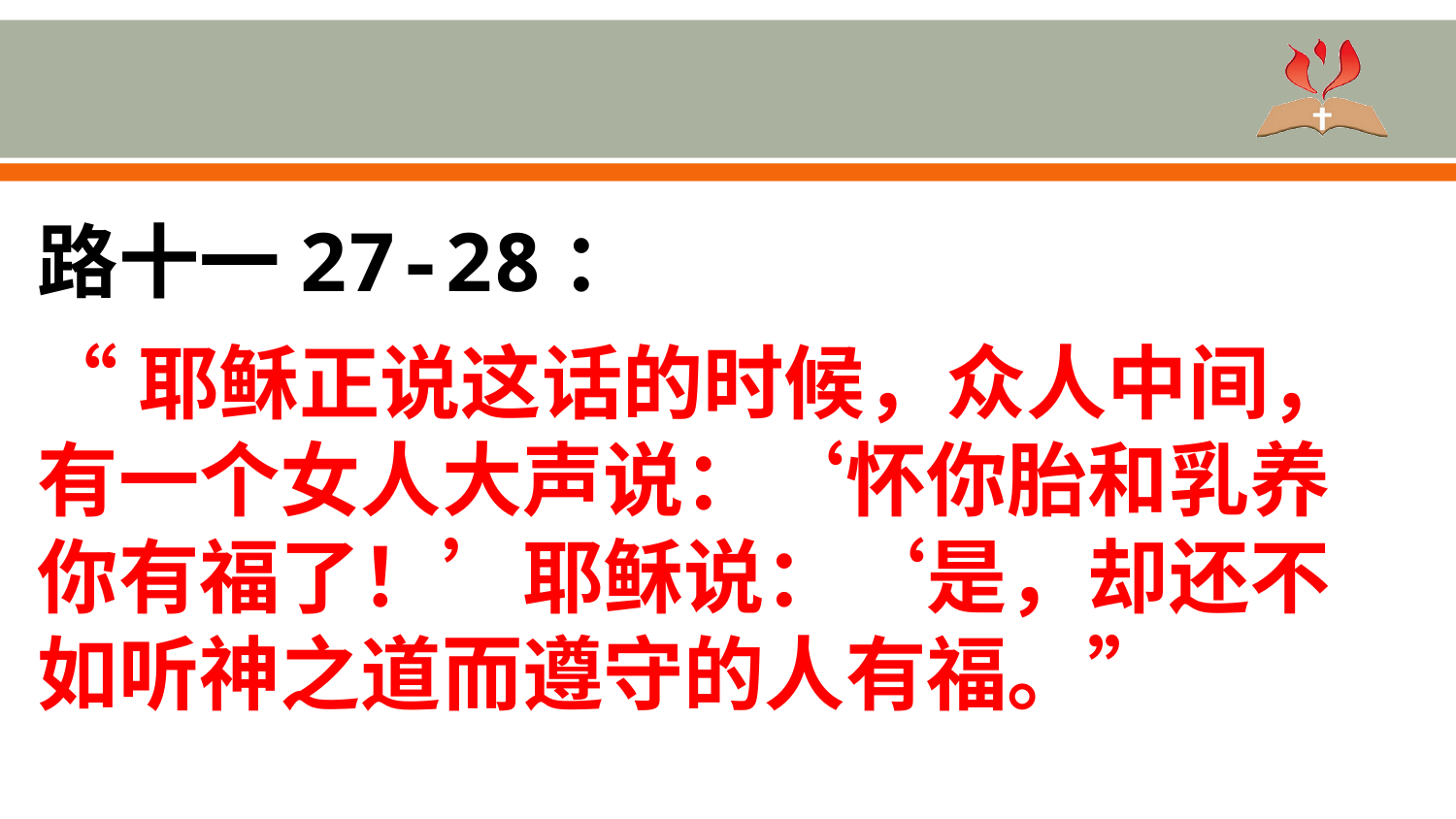

路十一27-28：
“耶稣正说这话的时候，众人中间，有一个女人大声说：‘怀你胎和乳养你有福了！’耶稣说：‘是，却还不如听神之道而遵守的人有福。”
2